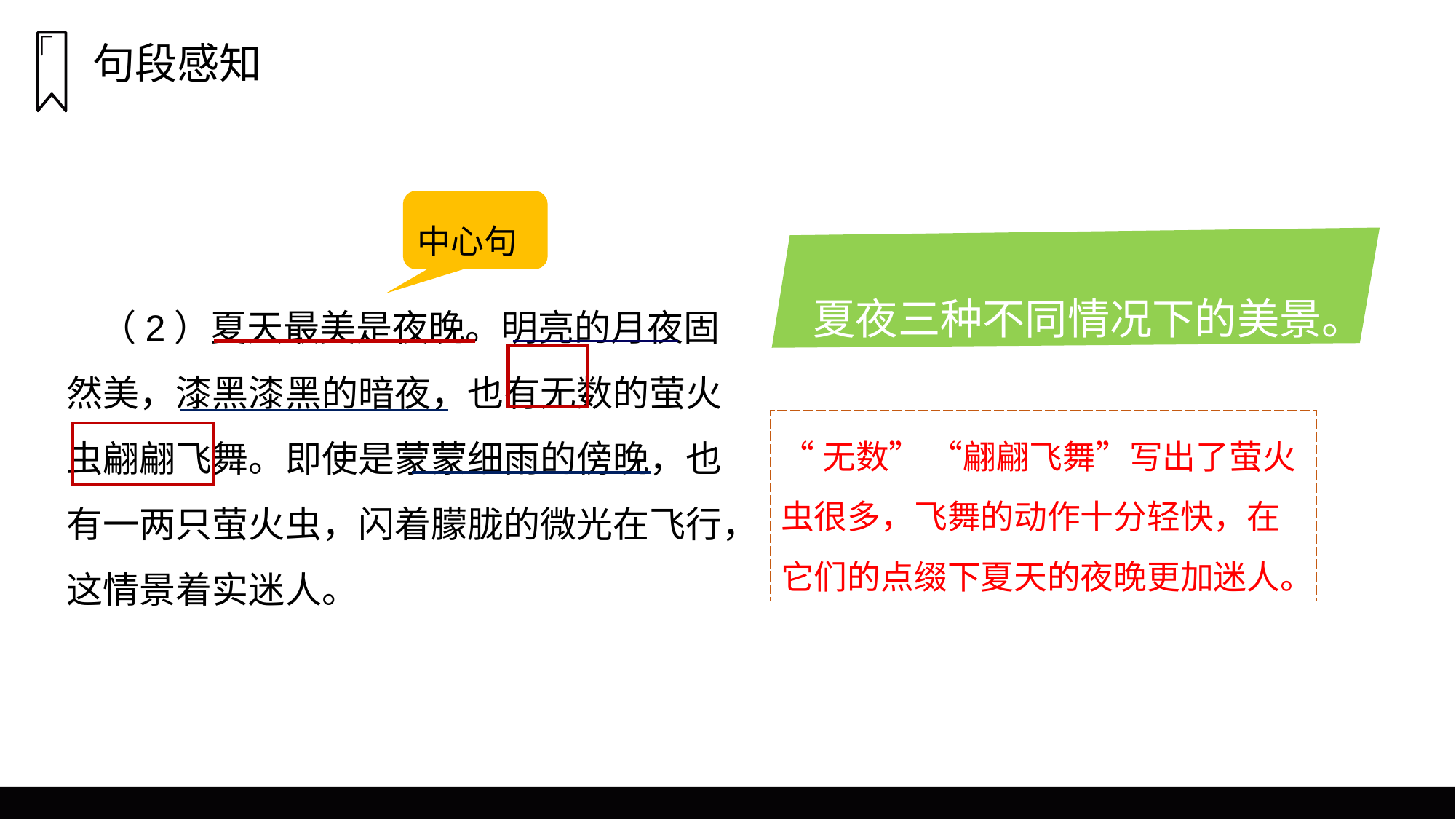

句段感知
中心句

夏夜三种不同情况下的美景。
   （2）夏天最美是夜晚。明亮的月夜固然美，漆黑漆黑的暗夜，也有无数的萤火虫翩翩飞舞。即使是蒙蒙细雨的傍晚，也有一两只萤火虫，闪着朦胧的微光在飞行，这情景着实迷人。

“无数” “翩翩飞舞”写出了萤火虫很多，飞舞的动作十分轻快，在它们的点缀下夏天的夜晚更加迷人。